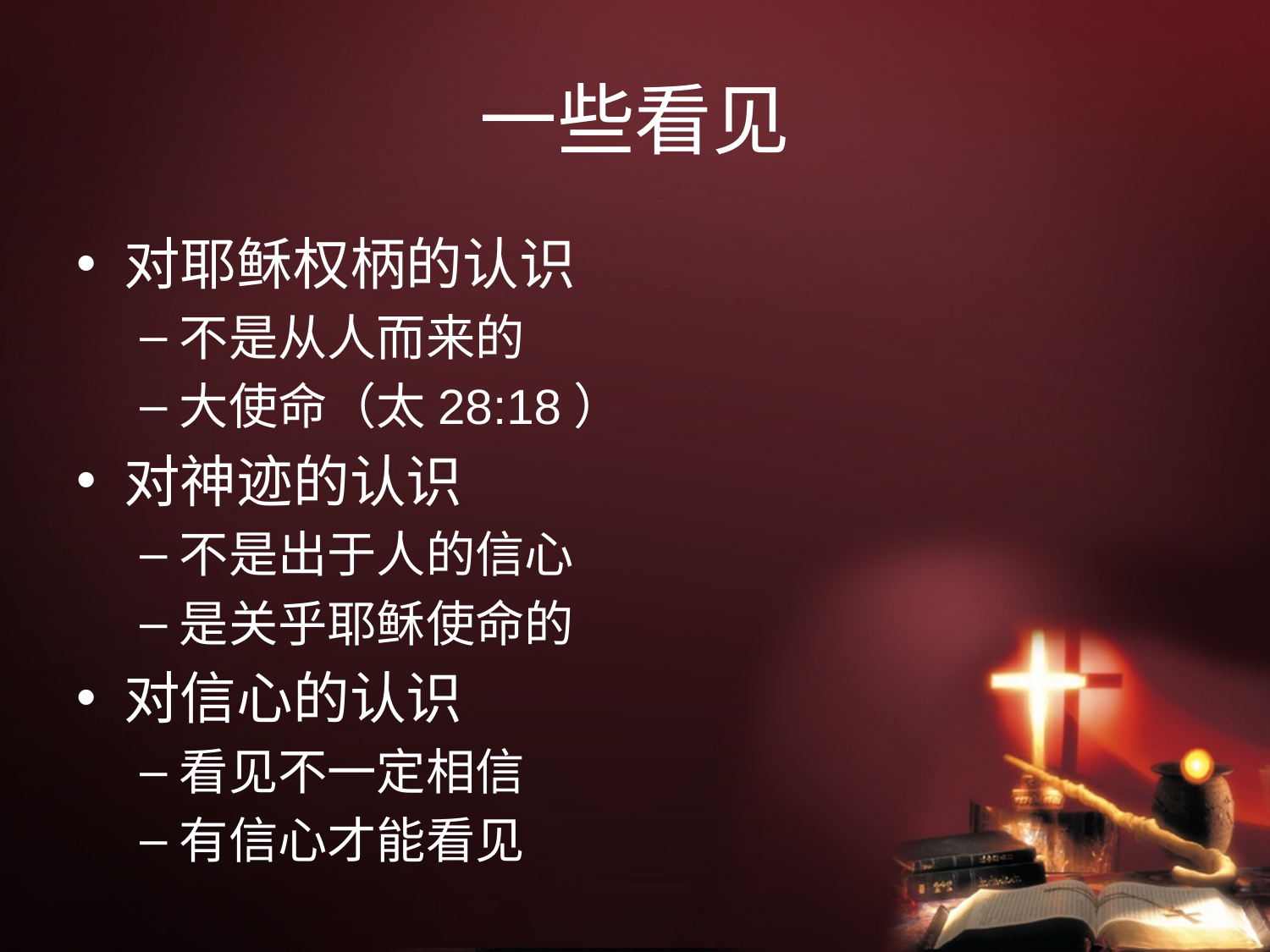

# 一些看见
对耶稣权柄的认识
不是从人而来的
大使命（太28:18）
对神迹的认识
不是出于人的信心
是关乎耶稣使命的
对信心的认识
看见不一定相信
有信心才能看见